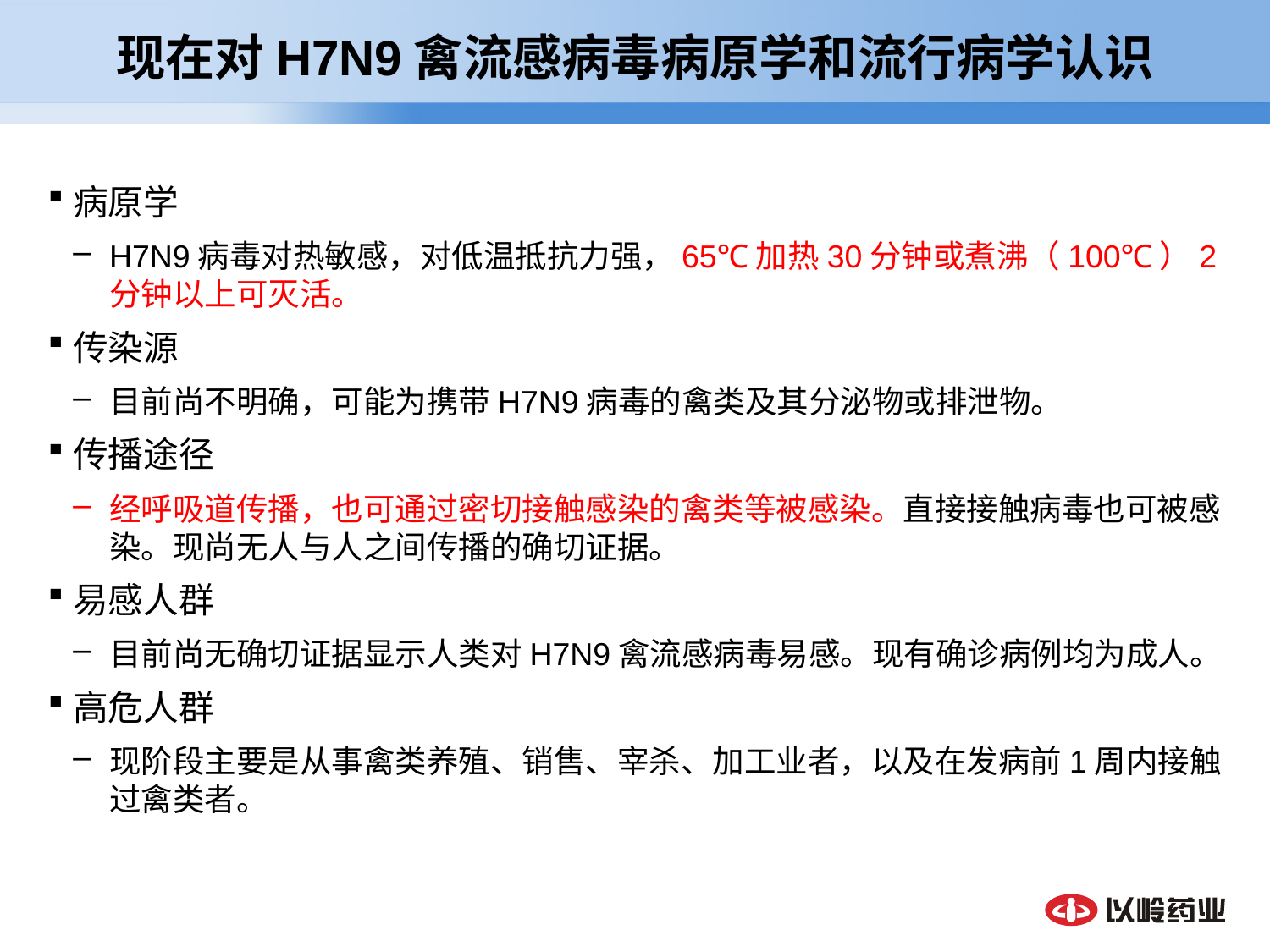

# 现在对H7N9禽流感病毒病原学和流行病学认识
病原学
H7N9病毒对热敏感，对低温抵抗力强，65℃加热30分钟或煮沸（100℃）2分钟以上可灭活。
传染源
目前尚不明确，可能为携带H7N9病毒的禽类及其分泌物或排泄物。
传播途径
经呼吸道传播，也可通过密切接触感染的禽类等被感染。直接接触病毒也可被感染。现尚无人与人之间传播的确切证据。
易感人群
目前尚无确切证据显示人类对H7N9禽流感病毒易感。现有确诊病例均为成人。
高危人群
现阶段主要是从事禽类养殖、销售、宰杀、加工业者，以及在发病前1周内接触过禽类者。